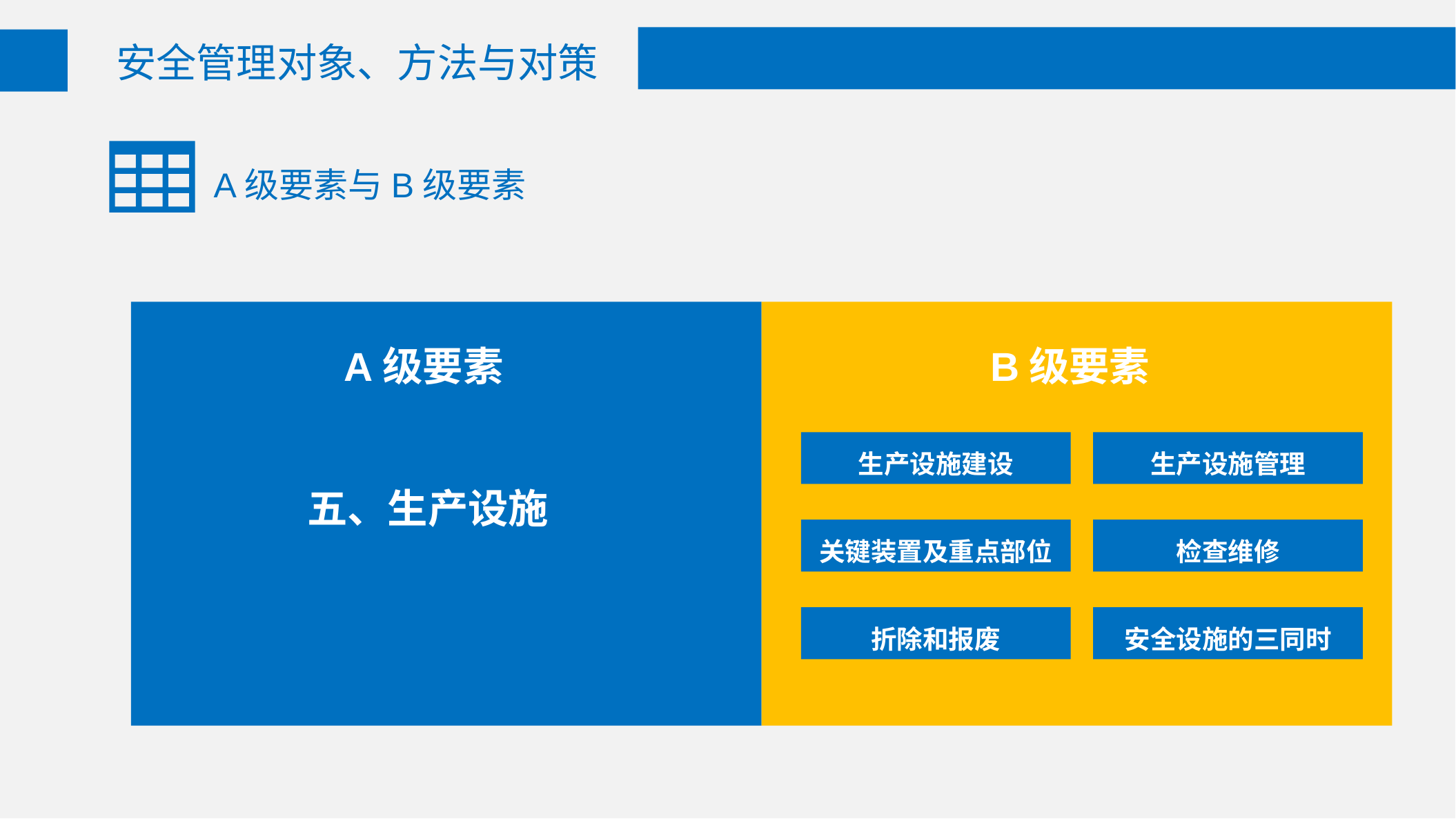

安全管理对象、方法与对策

A级要素与B级要素

A级要素
B级要素
生产设施建设
生产设施管理
五、生产设施
关键装置及重点部位
检查维修
折除和报废
安全设施的三同时